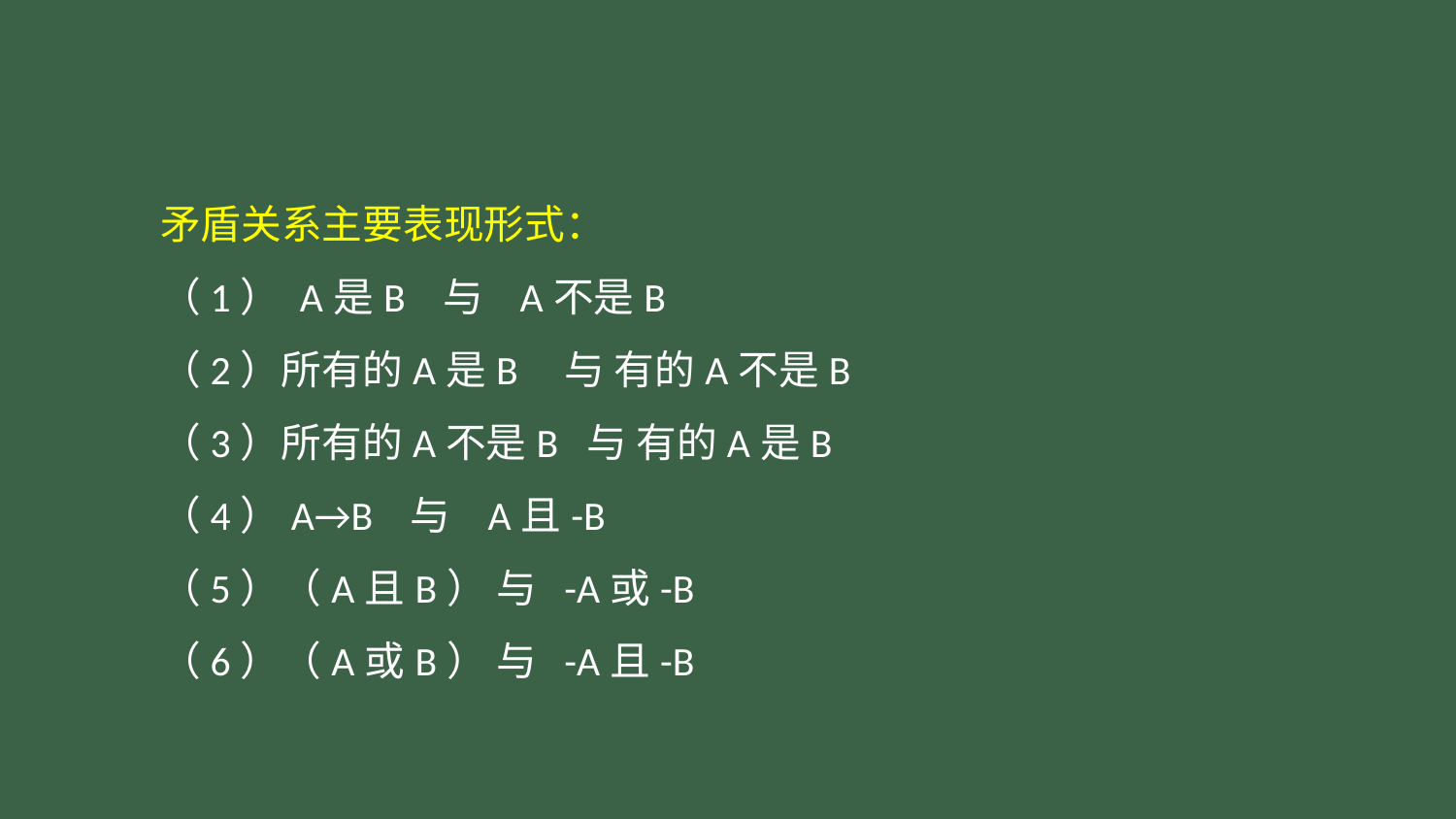

#
矛盾关系主要表现形式：
（1） A是B   与   A不是B
（2）所有的A是B    与 有的A不是B
（3）所有的A不是B  与 有的A是B
（4）A→B   与   A且-B
（5）（A且B） 与  -A或-B
（6）（A或B） 与  -A且-B